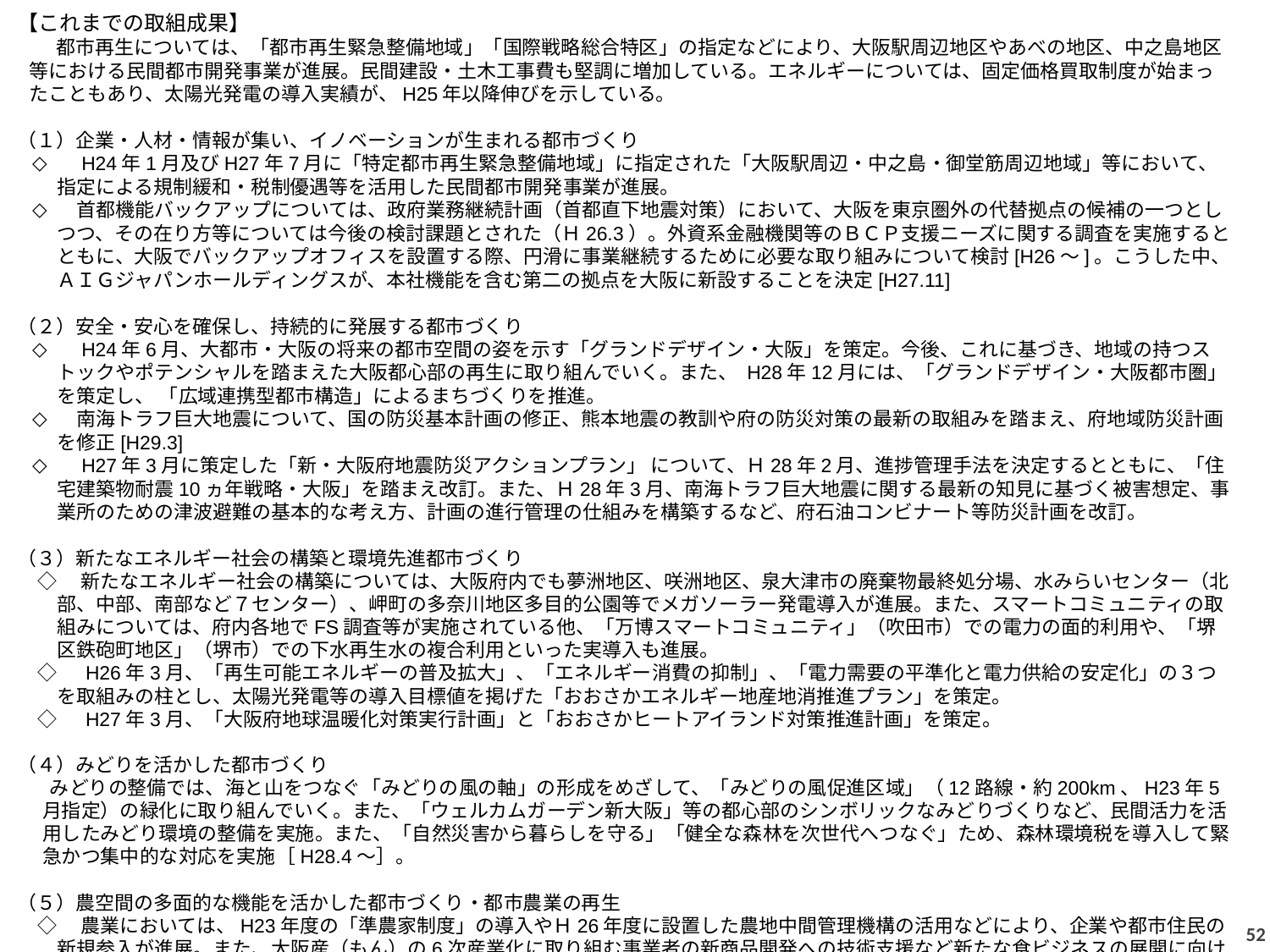

【これまでの取組成果】
　　都市再生については、「都市再生緊急整備地域」「国際戦略総合特区」の指定などにより、大阪駅周辺地区やあべの地区、中之島地区等における民間都市開発事業が進展。民間建設・土木工事費も堅調に増加している。エネルギーについては、固定価格買取制度が始まったこともあり、太陽光発電の導入実績が、H25年以降伸びを示している。

（１）企業・人材・情報が集い、イノベーションが生まれる都市づくり
　H24年1月及びH27年7月に「特定都市再生緊急整備地域」に指定された「大阪駅周辺・中之島・御堂筋周辺地域」等において、指定による規制緩和・税制優遇等を活用した民間都市開発事業が進展。
　首都機能バックアップについては、政府業務継続計画（首都直下地震対策）において、大阪を東京圏外の代替拠点の候補の一つとしつつ、その在り方等については今後の検討課題とされた（Ｈ26.3）。外資系金融機関等のＢＣＰ支援ニーズに関する調査を実施するとともに、大阪でバックアップオフィスを設置する際、円滑に事業継続するために必要な取り組みについて検討[H26～]。こうした中、ＡＩＧジャパンホールディングスが、本社機能を含む第二の拠点を大阪に新設することを決定[H27.11]

（２）安全・安心を確保し、持続的に発展する都市づくり
　H24年6月、大都市・大阪の将来の都市空間の姿を示す「グランドデザイン・大阪」を策定。今後、これに基づき、地域の持つストックやポテンシャルを踏まえた大阪都心部の再生に取り組んでいく。また、 H28年12月には、「グランドデザイン・大阪都市圏」を策定し、 「広域連携型都市構造」によるまちづくりを推進。
　南海トラフ巨大地震について、国の防災基本計画の修正、熊本地震の教訓や府の防災対策の最新の取組みを踏まえ、府地域防災計画を修正[H29.3]
　H27年3月に策定した「新・大阪府地震防災アクションプラン」 について、Ｈ28年2月、進捗管理手法を決定するとともに、「住宅建築物耐震10ヵ年戦略・大阪」を踏まえ改訂。また、Ｈ28年3月、南海トラフ巨大地震に関する最新の知見に基づく被害想定、事業所のための津波避難の基本的な考え方、計画の進行管理の仕組みを構築するなど、府石油コンビナート等防災計画を改訂。

（３）新たなエネルギー社会の構築と環境先進都市づくり
◇　新たなエネルギー社会の構築については、大阪府内でも夢洲地区、咲洲地区、泉大津市の廃棄物最終処分場、水みらいセンター（北部、中部、南部など７センター）、岬町の多奈川地区多目的公園等でメガソーラー発電導入が進展。また、スマートコミュニティの取組みについては、府内各地でFS調査等が実施されている他、「万博スマートコミュニティ」（吹田市）での電力の面的利用や、「堺区鉄砲町地区」（堺市）での下水再生水の複合利用といった実導入も進展。
◇　H26年3月、「再生可能エネルギーの普及拡大」、「エネルギー消費の抑制」、「電力需要の平準化と電力供給の安定化」の３つを取組みの柱とし、太陽光発電等の導入目標値を掲げた「おおさかエネルギー地産地消推進プラン」を策定。
◇　H27年3月、「大阪府地球温暖化対策実行計画」と「おおさかヒートアイランド対策推進計画」を策定。

（４）みどりを活かした都市づくり
　みどりの整備では、海と山をつなぐ「みどりの風の軸」の形成をめざして、「みどりの風促進区域」（12路線・約200km、H23年5月指定）の緑化に取り組んでいく。また、「ウェルカムガーデン新大阪」等の都心部のシンボリックなみどりづくりなど、民間活力を活用したみどり環境の整備を実施。また、「自然災害から暮らしを守る」「健全な森林を次世代へつなぐ」ため、森林環境税を導入して緊急かつ集中的な対応を実施［H28.4～］。

（５）農空間の多面的な機能を活かした都市づくり・都市農業の再生
◇　農業においては、H23年度の「準農家制度」の導入やＨ26年度に設置した農地中間管理機構の活用などにより、企業や都市住民の新規参入が進展。また、大阪産（もん）の6次産業化に取り組む事業者の新商品開発への技術支援など新たな食ビジネスの展開に向けた魅力ある商品づくりを実施。
52